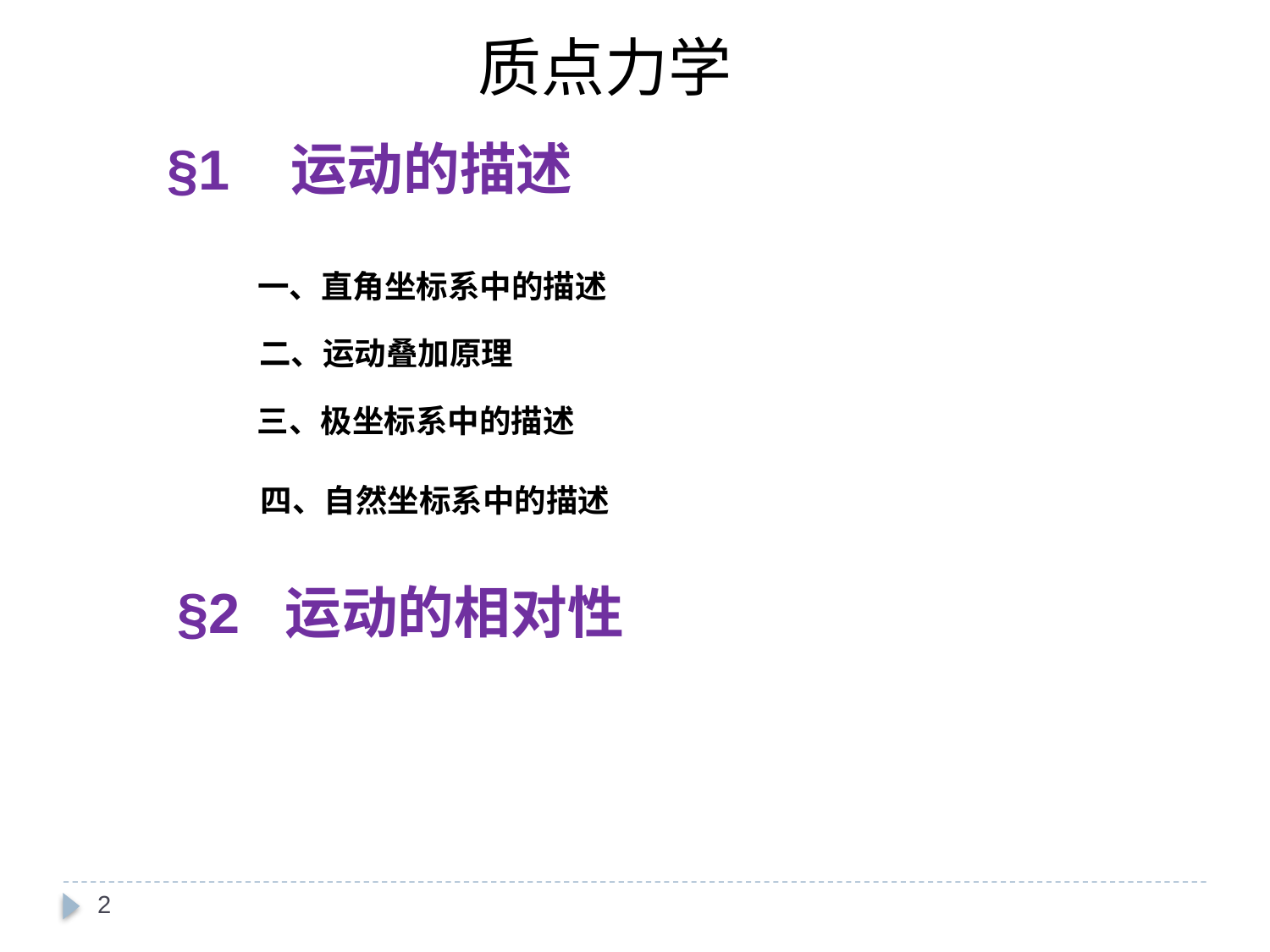

质点力学
§1   运动的描述
一、直角坐标系中的描述
二、运动叠加原理
三、极坐标系中的描述
四、自然坐标系中的描述
§2  运动的相对性
2